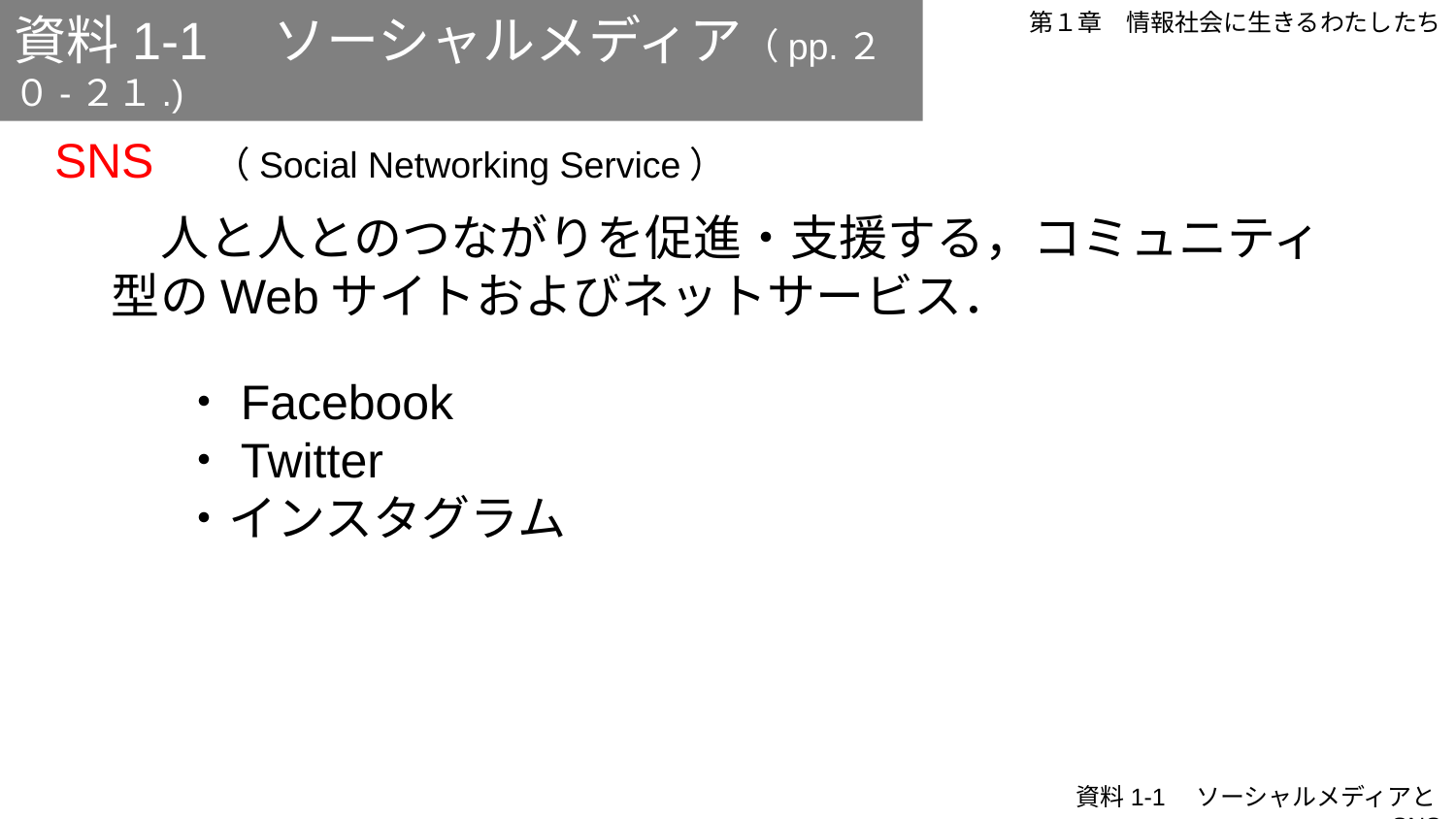

資料1-1　ソーシャルメディア（pp.２０-２１.)
第１章　情報社会に生きるわたしたち
SNS　（Social Networking Service）
　人と人とのつながりを促進・支援する，コミュニティ型のWebサイトおよびネットサービス．
・Facebook
・Twitter
・インスタグラム
資料1-1　ソーシャルメディアとSNS